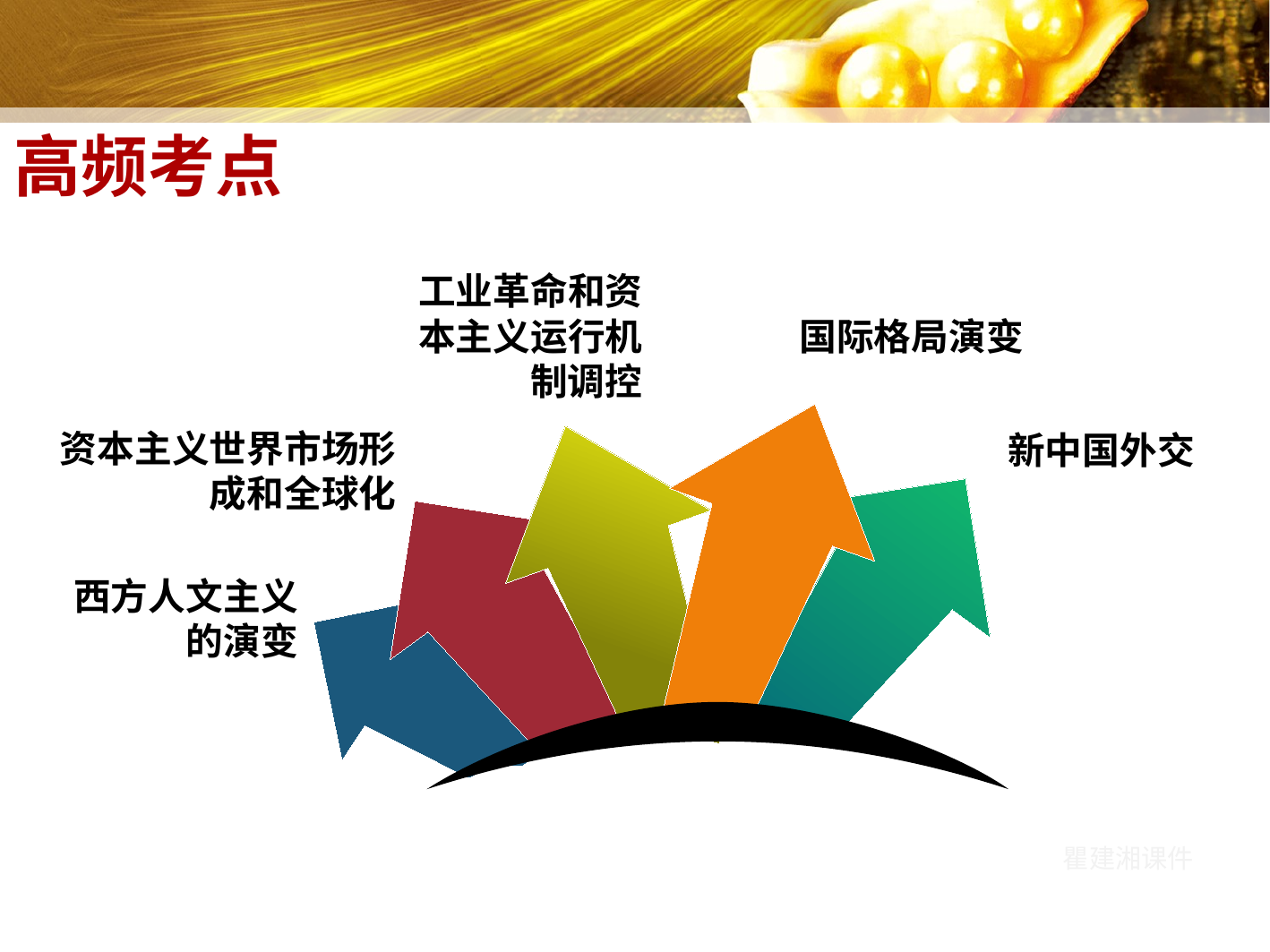

高频考点
工业革命和资本主义运行机制调控
国际格局演变
新中国外交

资本主义世界市场形成和全球化

西方人文主义的演变